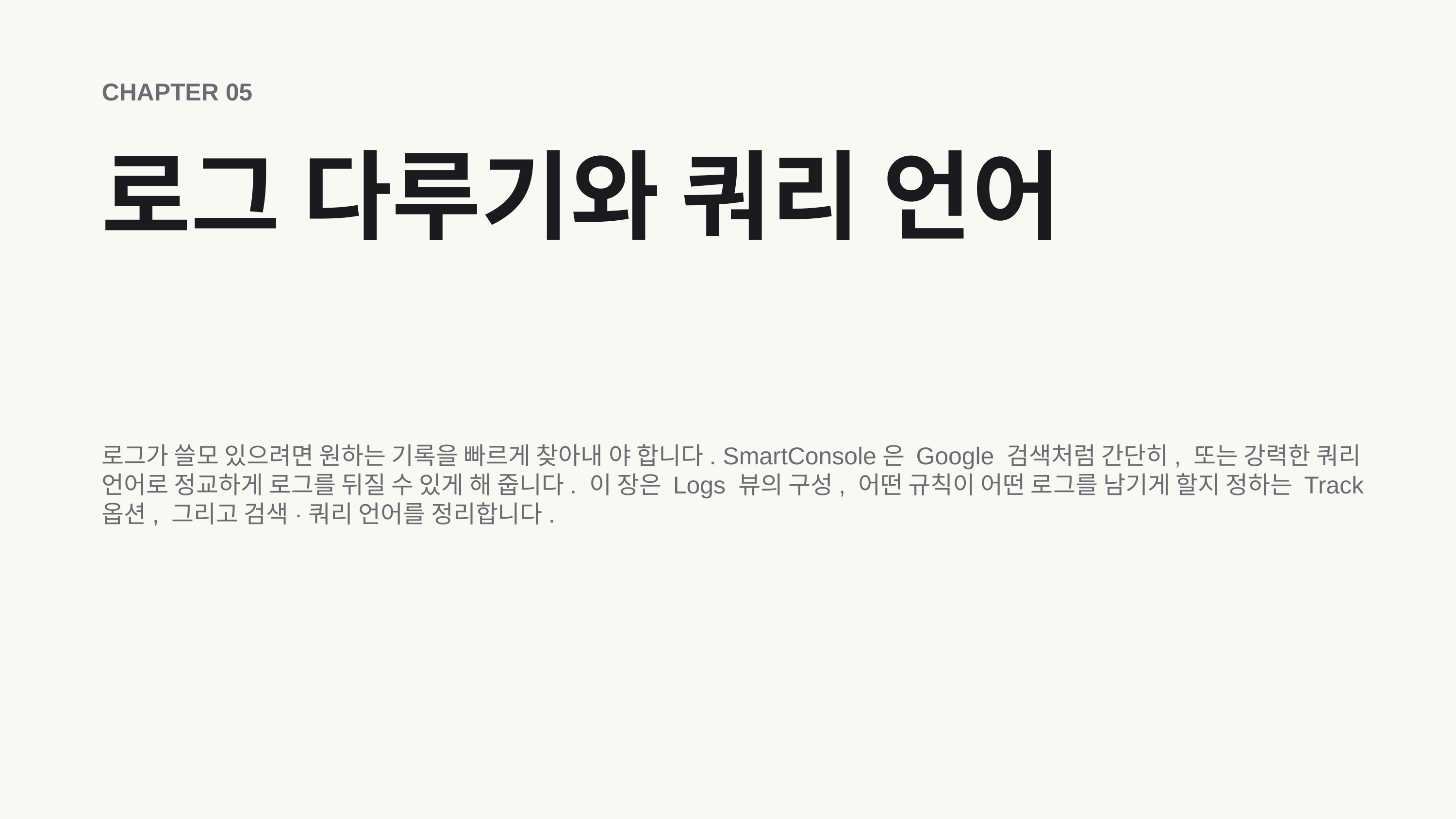

CHAPTER 05
로그 다루기와 쿼리 언어
로그가 쓸모 있으려면 원하는 기록을 빠르게 찾아내 야 합니다. SmartConsole은 Google 검색처럼 간단히, 또는 강력한 쿼리 언어로 정교하게 로그를 뒤질 수 있게 해 줍니다. 이 장은 Logs 뷰의 구성, 어떤 규칙이 어떤 로그를 남기게 할지 정하는 Track 옵션, 그리고 검색·쿼리 언어를 정리합니다.